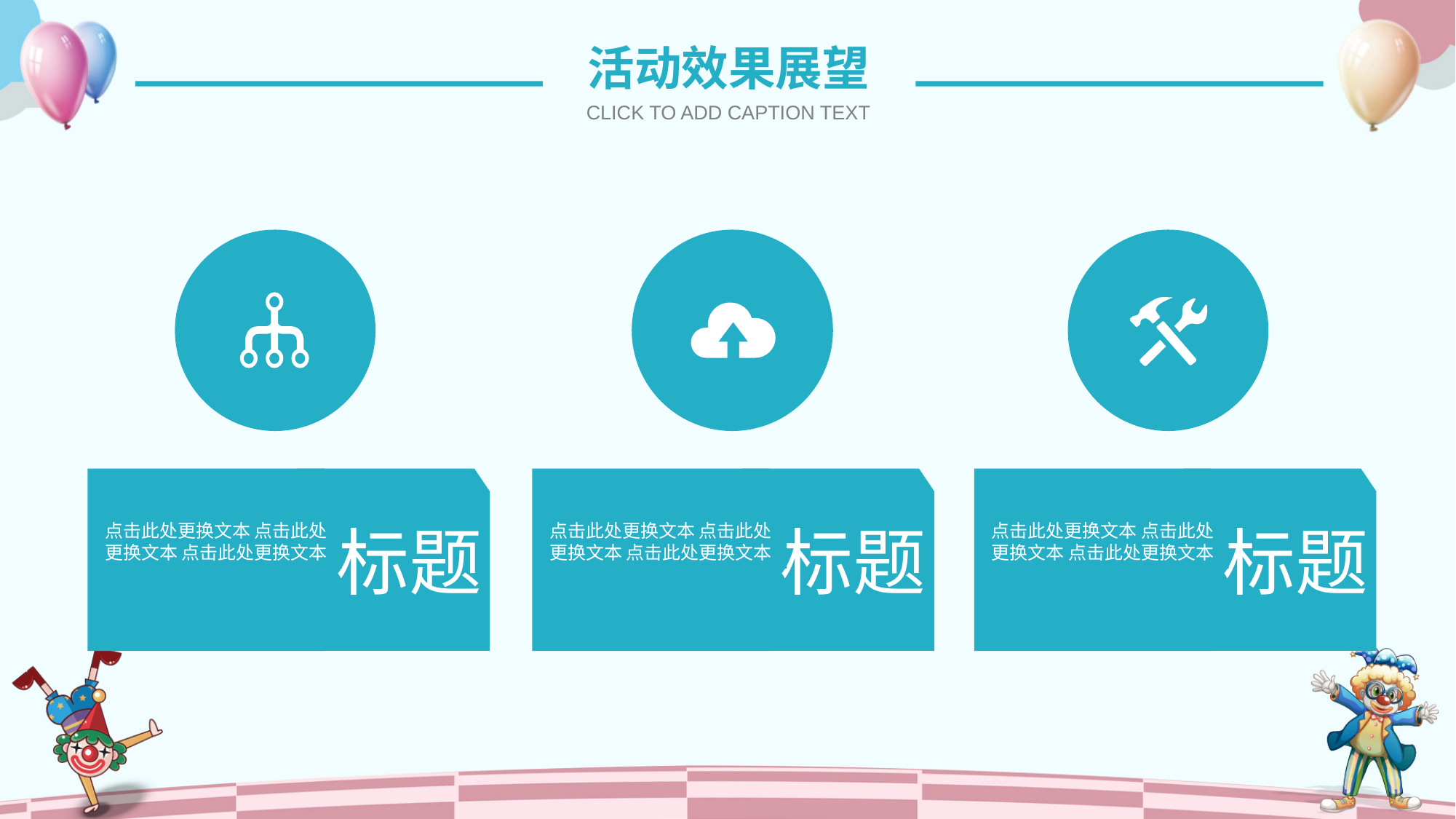

活动效果展望

CLICK TO ADD CAPTION TEXT

标题
点击此处更换文本 点击此处更换文本 点击此处更换文本

标题
点击此处更换文本 点击此处更换文本 点击此处更换文本

标题
点击此处更换文本 点击此处更换文本 点击此处更换文本